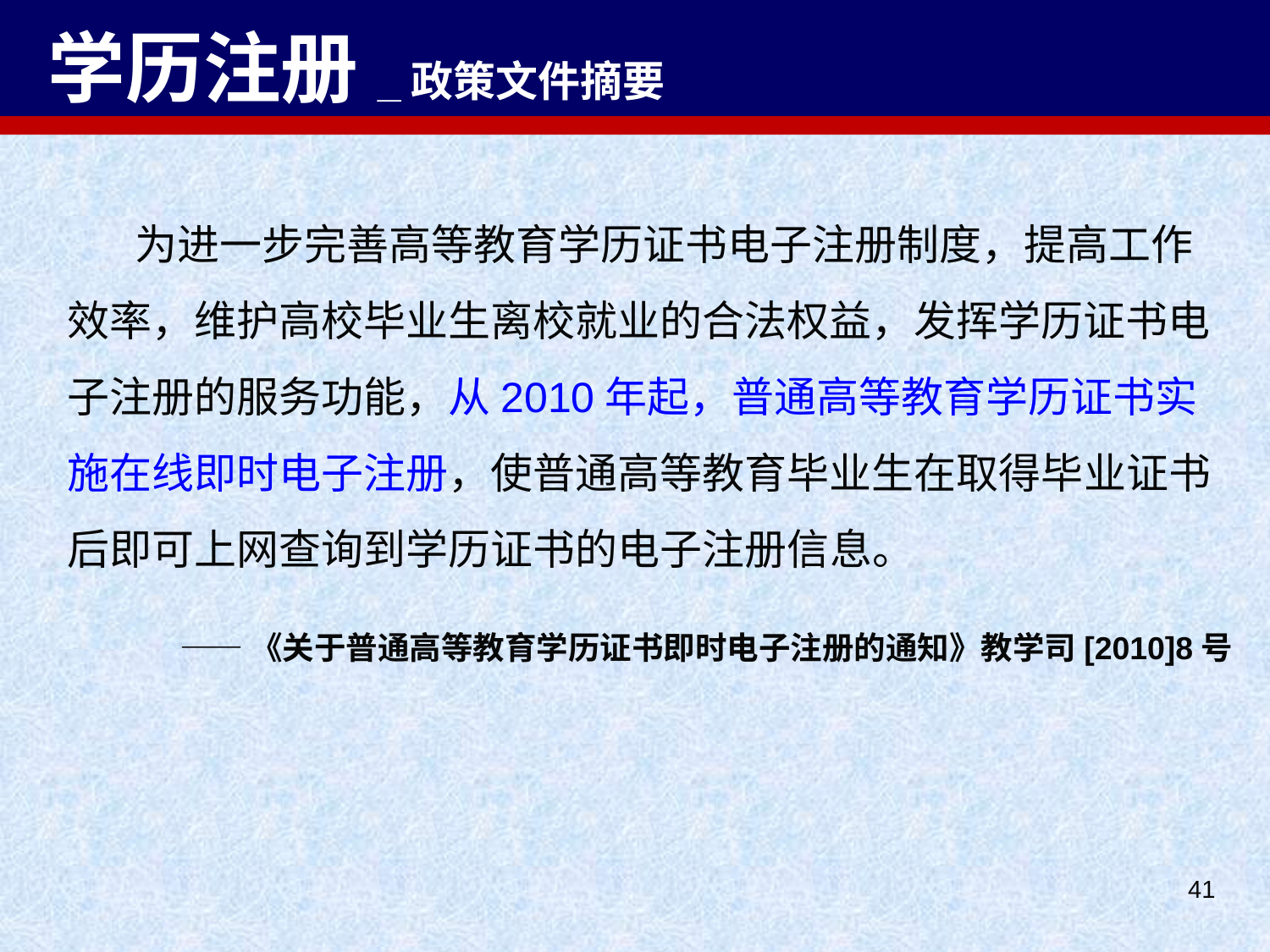

学历注册_政策文件摘要
      为进一步完善高等教育学历证书电子注册制度，提高工作效率，维护高校毕业生离校就业的合法权益，发挥学历证书电子注册的服务功能，从2010年起，普通高等教育学历证书实施在线即时电子注册，使普通高等教育毕业生在取得毕业证书后即可上网查询到学历证书的电子注册信息。
——《关于普通高等教育学历证书即时电子注册的通知》教学司[2010]8号
41